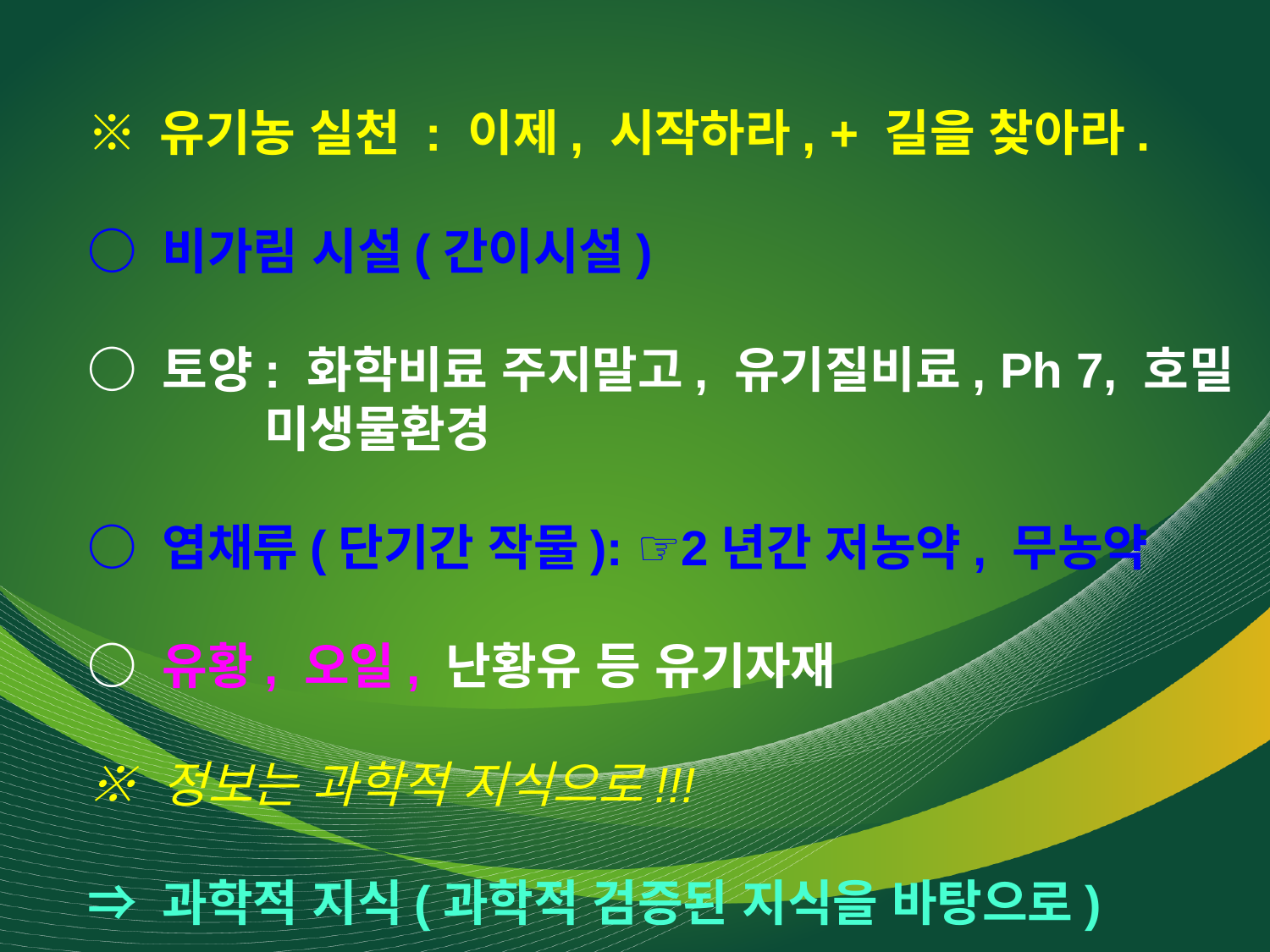

※ 유기농 실천 : 이제, 시작하라, + 길을 찾아라.
○ 비가림 시설(간이시설)
○ 토양: 화학비료 주지말고, 유기질비료, Ph 7, 호밀
            미생물환경
○ 엽채류(단기간 작물): ☞2년간 저농약, 무농약
○ 유황, 오일, 난황유 등 유기자재
※ 정보는 과학적 지식으로!!!
⇒ 과학적 지식(과학적 검증된 지식을 바탕으로)